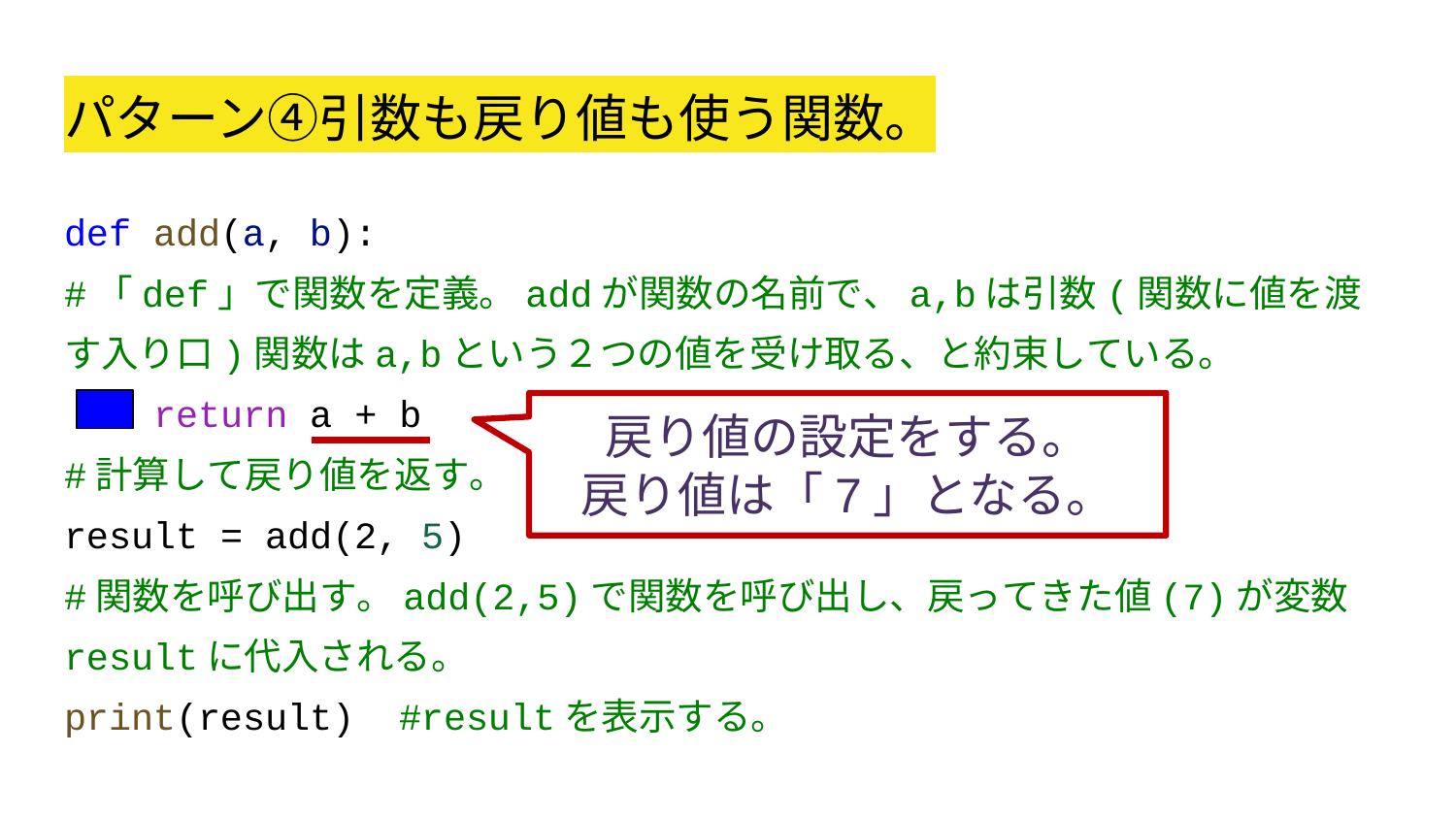

# パターン④引数も戻り値も使う関数。
def add(a, b):
#「def」で関数を定義。addが関数の名前で、a,bは引数(関数に値を渡す入り口)関数はa,bという２つの値を受け取る、と約束している。
    return a + b
#計算して戻り値を返す。
result = add(2, 5)
#関数を呼び出す。add(2,5)で関数を呼び出し、戻ってきた値(7)が変数resultに代入される。
print(result)  #resultを表示する。

戻り値の設定をする。
戻り値は「7」となる。